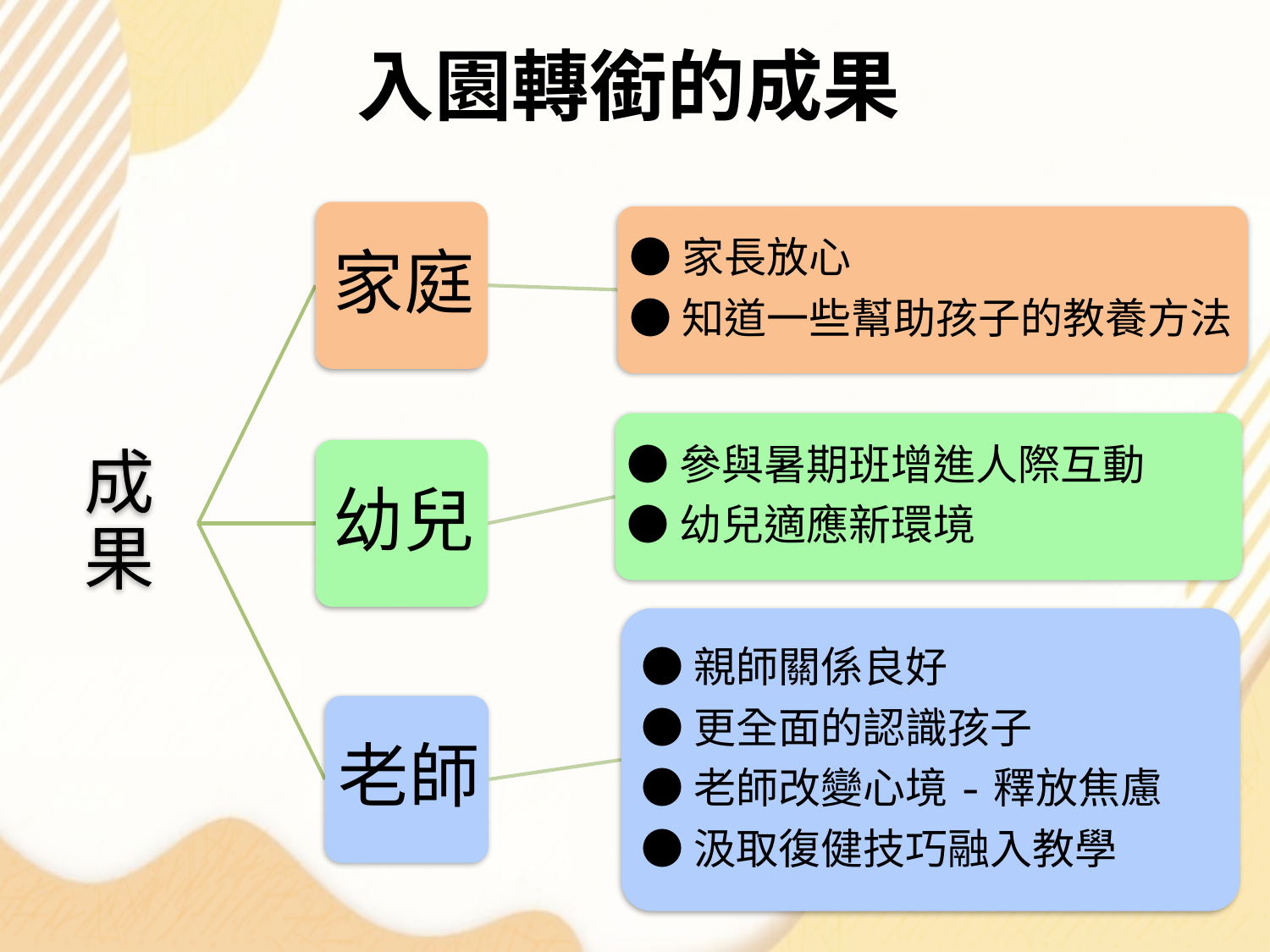

# 入園轉銜的成果
成果

家庭

●家長放心
●知道一些幫助孩子的教養方法

幼兒

●參與暑期班增進人際互動
●幼兒適應新環境

老師

●親師關係良好
●更全面的認識孩子
●老師改變心境-釋放焦慮
●汲取復健技巧融入教學